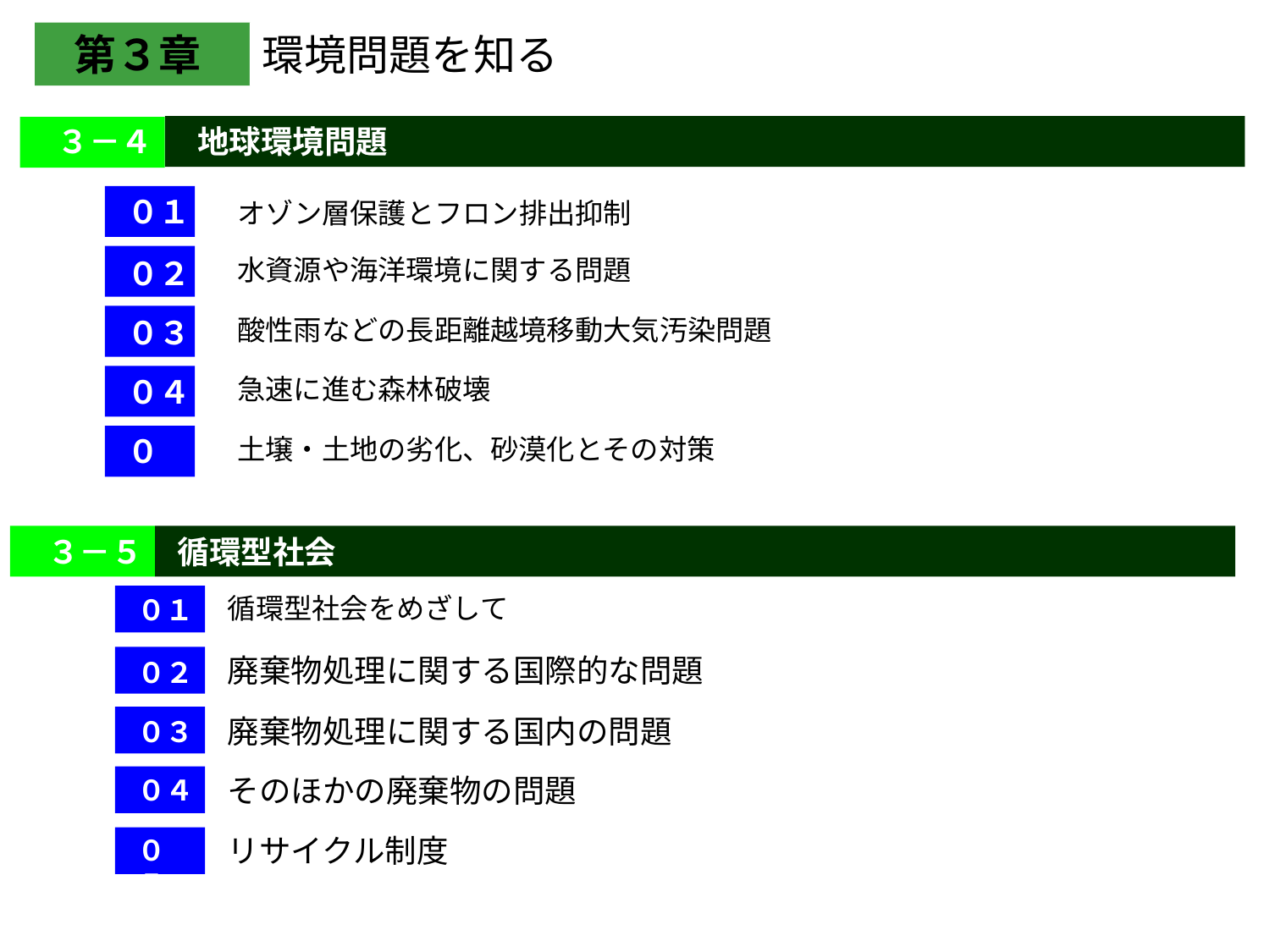

第３章
環境問題を知る
３－４

地球環境問題

０１
オゾン層保護とフロン排出抑制

水資源や海洋環境に関する問題
０２

酸性雨などの長距離越境移動大気汚染問題
０３

急速に進む森林破壊
０４
０５

土壌・土地の劣化、砂漠化とその対策

３－５

循環型社会
循環型社会をめざして

０１
廃棄物処理に関する国際的な問題

０２
廃棄物処理に関する国内の問題

０３
そのほかの廃棄物の問題

０４
リサイクル制度
０５